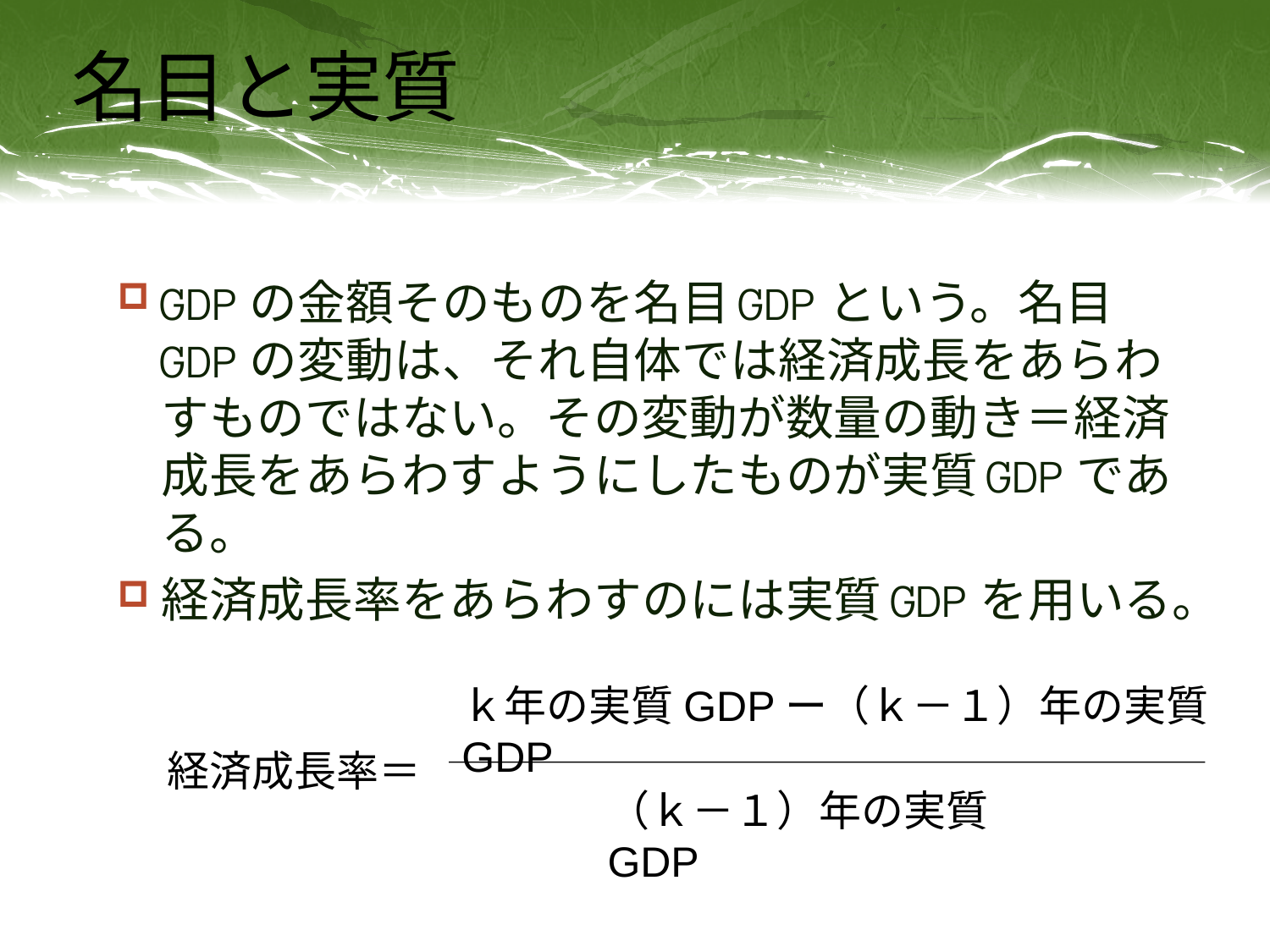

# 名目と実質
GDPの金額そのものを名目GDPという。名目GDPの変動は、それ自体では経済成長をあらわすものではない。その変動が数量の動き＝経済成長をあらわすようにしたものが実質GDPである。
経済成長率をあらわすのには実質GDPを用いる。
ｋ年の実質GDPー（ｋ－１）年の実質GDP

経済成長率＝

（ｋ－１）年の実質GDP